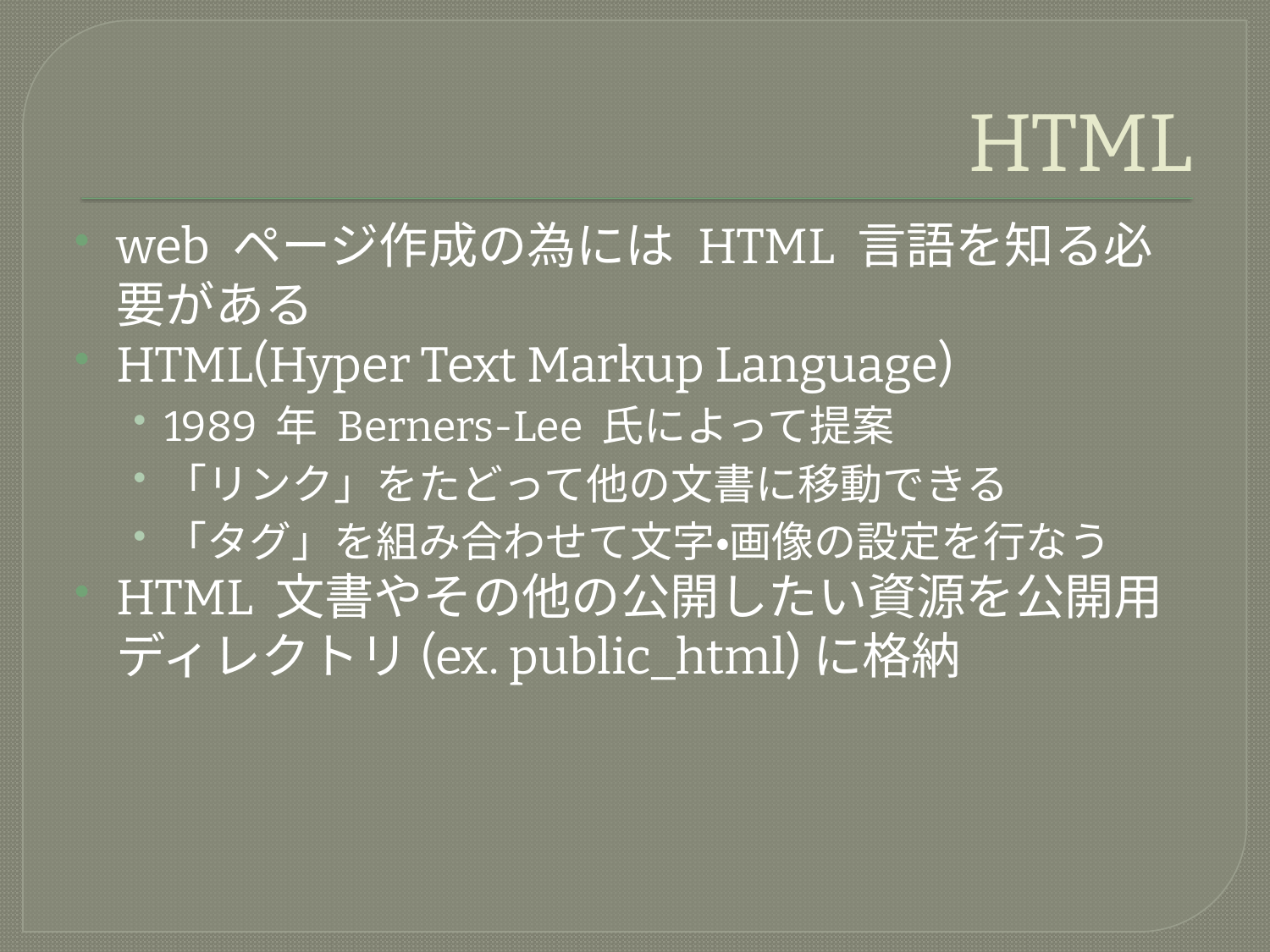

# HTML
web ページ作成の為には HTML 言語を知る必要がある
HTML(Hyper Text Markup Language)
1989 年 Berners-Lee 氏によって提案
「リンク」をたどって他の文書に移動できる
「タグ」を組み合わせて文字・画像の設定を行なう
HTML 文書やその他の公開したい資源を公開用ディレクトリ(ex. public_html)に格納